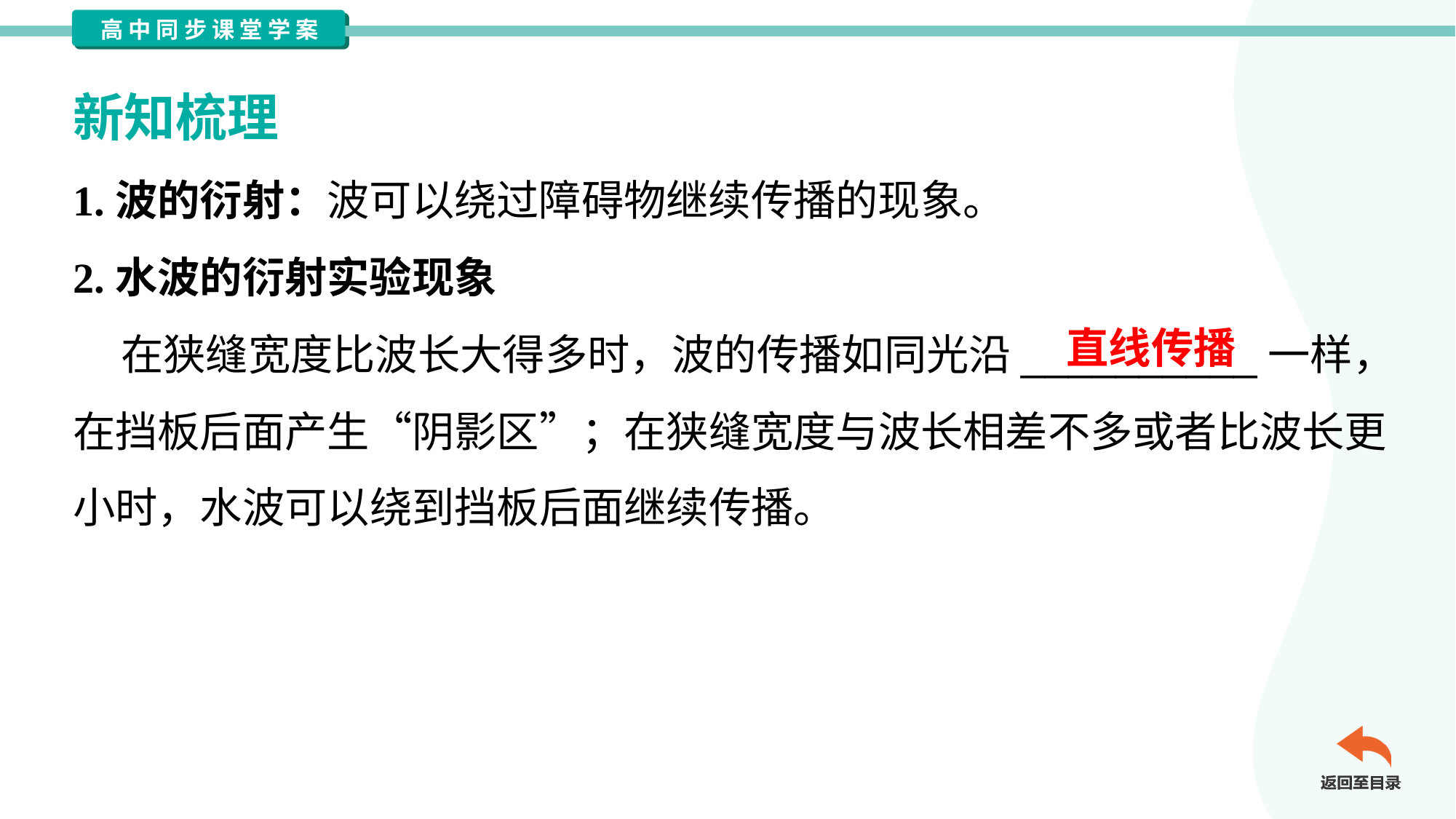

新知梳理
1.波的衍射：波可以绕过障碍物继续传播的现象。
2.水波的衍射实验现象
    在狭缝宽度比波长大得多时，波的传播如同光沿__________一样，
在挡板后面产生“阴影区”；在狭缝宽度与波长相差不多或者比波长更
小时，水波可以绕到挡板后面继续传播。
直线传播